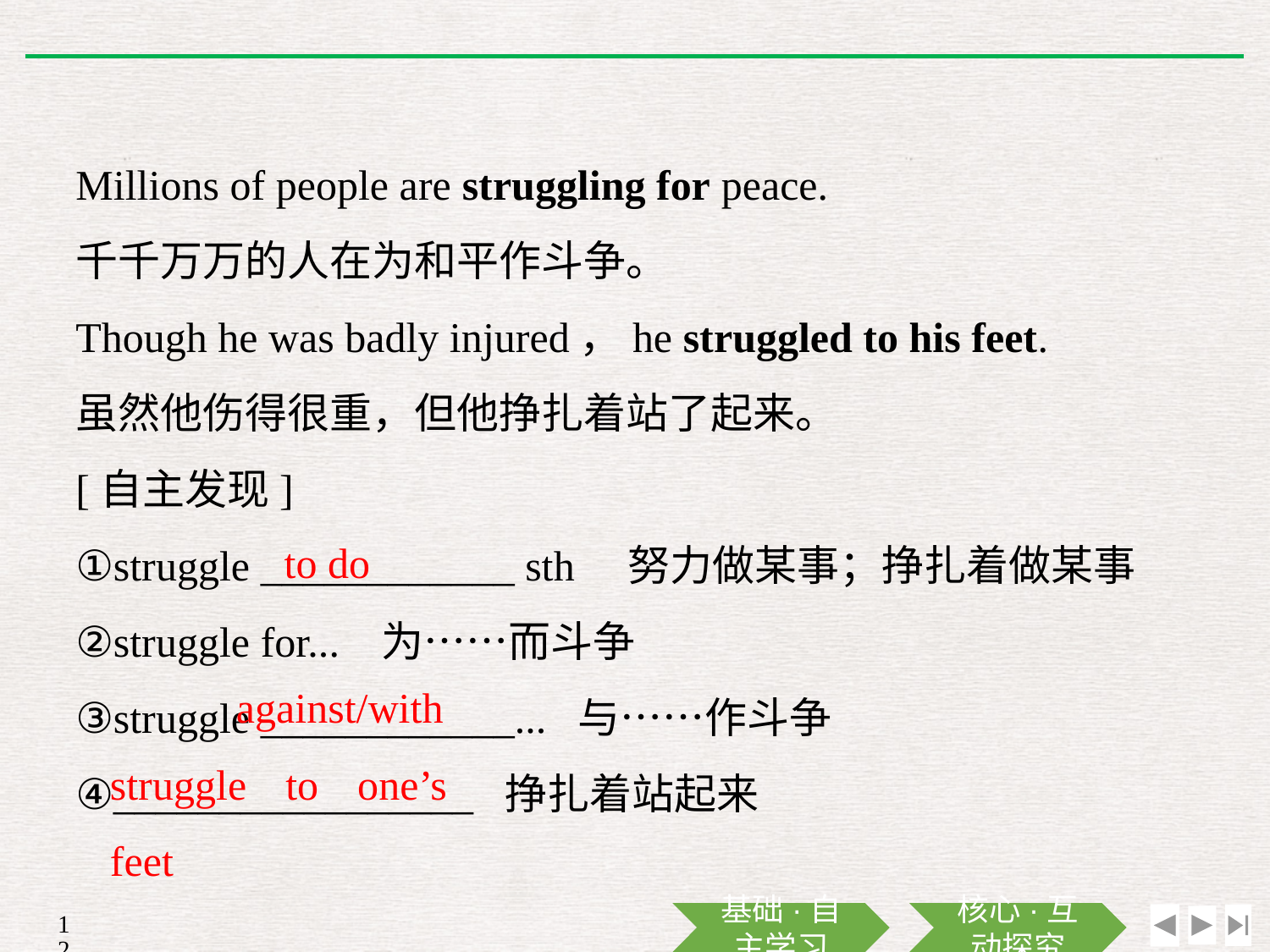

Millions of people are struggling for peace.
千千万万的人在为和平作斗争。
Though he was badly injured，he struggled to his feet.
虽然他伤得很重，但他挣扎着站了起来。
[自主发现]
①struggle ____________ sth　努力做某事；挣扎着做某事
②struggle for...   为……而斗争
③struggle ____________...  与……作斗争
④_________________  挣扎着站起来
to do
against/with
struggle to one’s feet